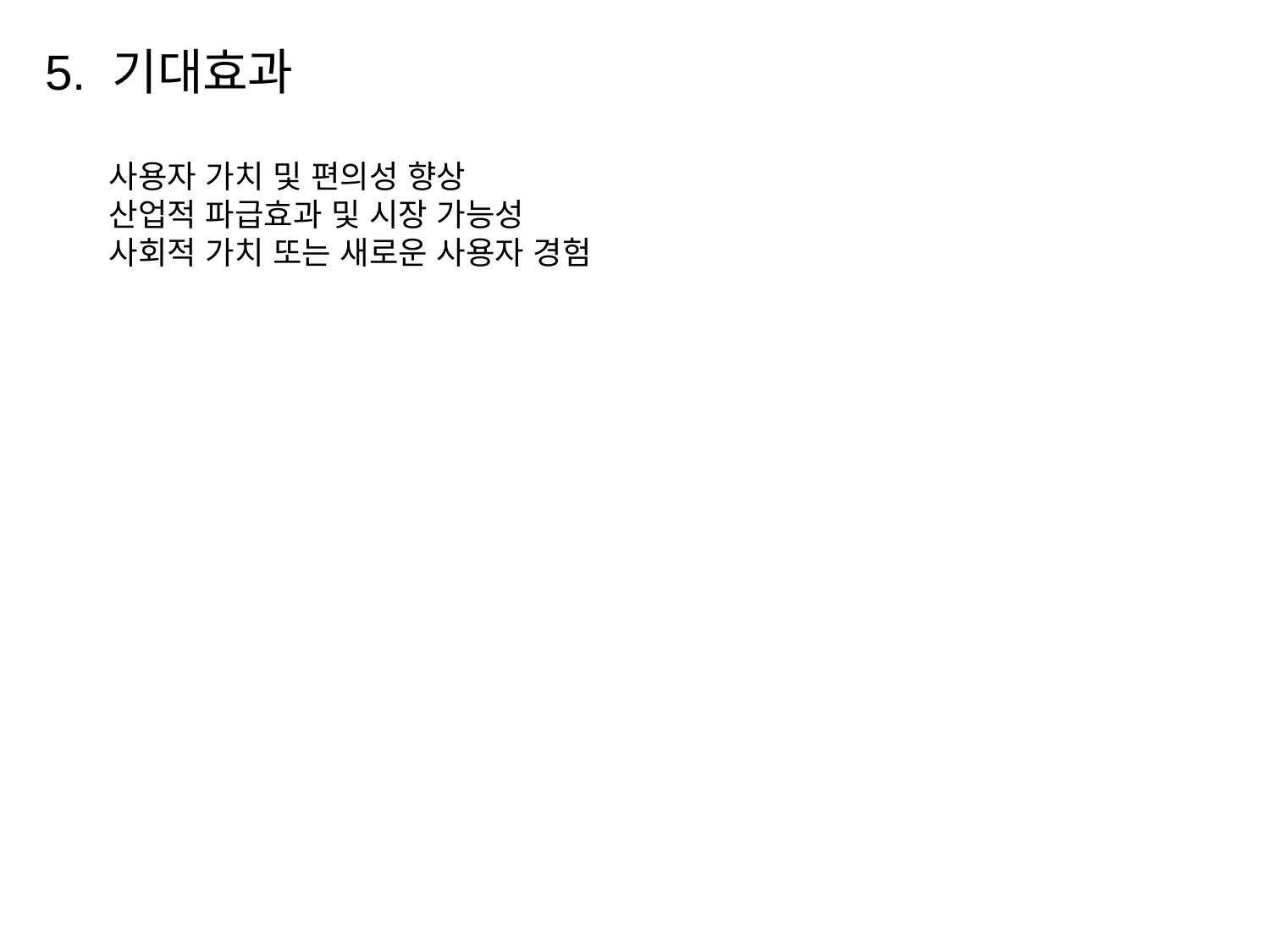

# 5. 기대효과
사용자 가치 및 편의성 향상
산업적 파급효과 및 시장 가능성
사회적 가치 또는 새로운 사용자 경험